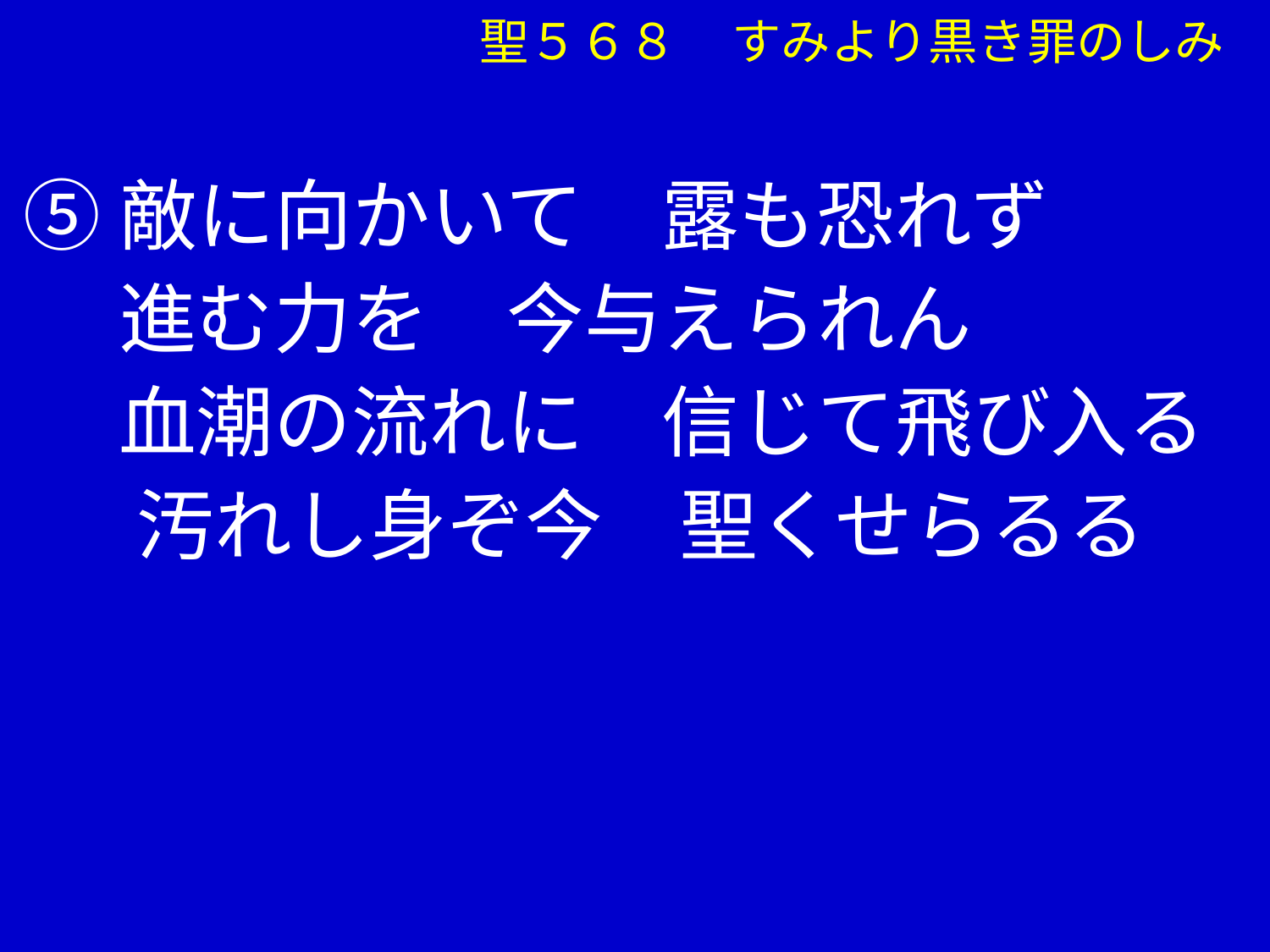

聖５６８     すみより黒き罪のしみ
⑤敵に向かいて　露も恐れず
　 進む力を　今与えられん
　 血潮の流れに　信じて飛び入る
 　汚れし身ぞ今　聖くせらるる